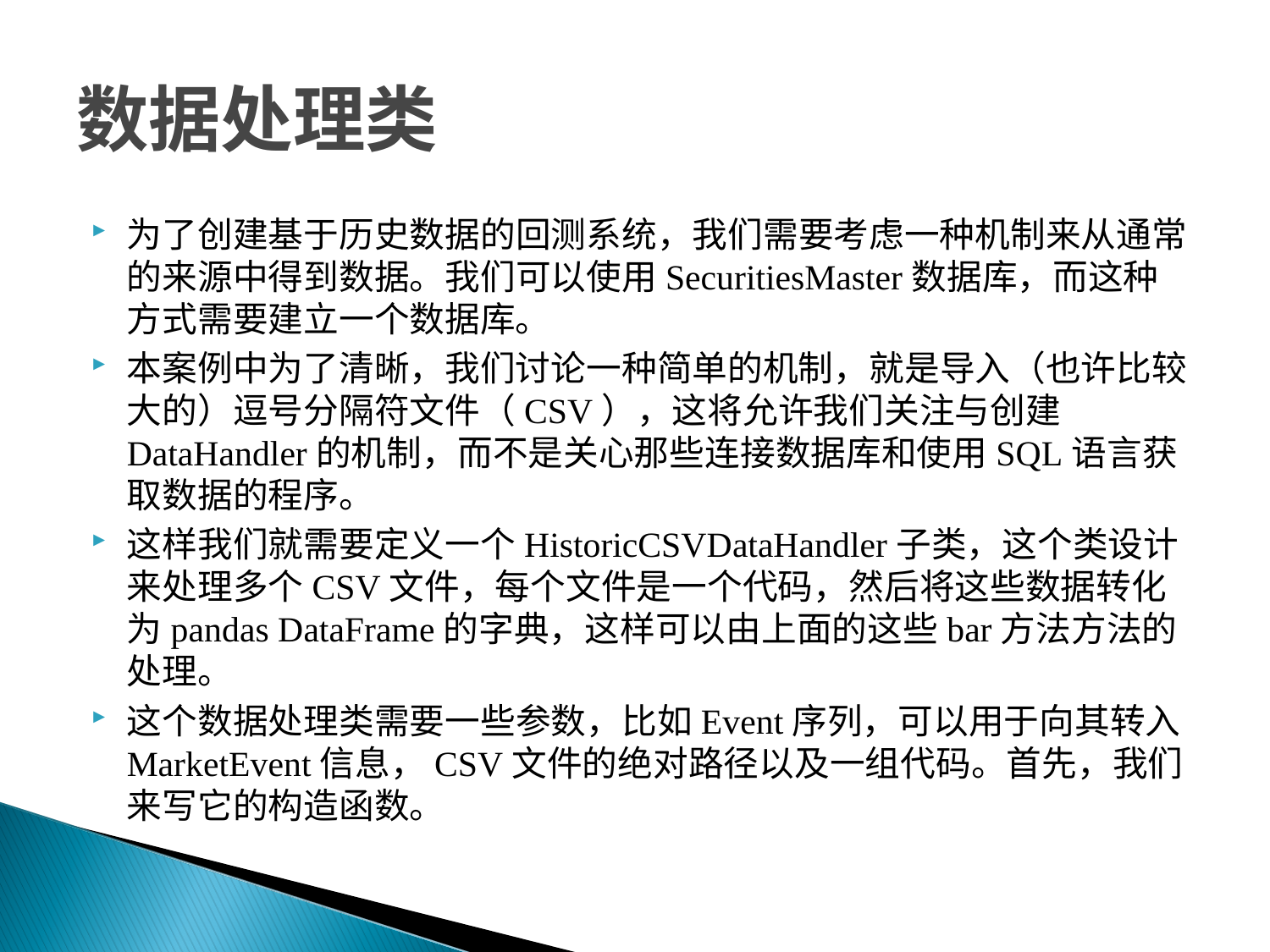

# 数据处理类
为了创建基于历史数据的回测系统，我们需要考虑一种机制来从通常的来源中得到数据。我们可以使用SecuritiesMaster数据库，而这种方式需要建立一个数据库。
本案例中为了清晰，我们讨论一种简单的机制，就是导入（也许比较大的）逗号分隔符文件（CSV），这将允许我们关注与创建DataHandler的机制，而不是关心那些连接数据库和使用SQL语言获取数据的程序。
这样我们就需要定义一个HistoricCSVDataHandler子类，这个类设计来处理多个CSV文件，每个文件是一个代码，然后将这些数据转化为pandas DataFrame的字典，这样可以由上面的这些bar方法方法的处理。
这个数据处理类需要一些参数，比如Event序列，可以用于向其转入MarketEvent信息，CSV文件的绝对路径以及一组代码。首先，我们来写它的构造函数。